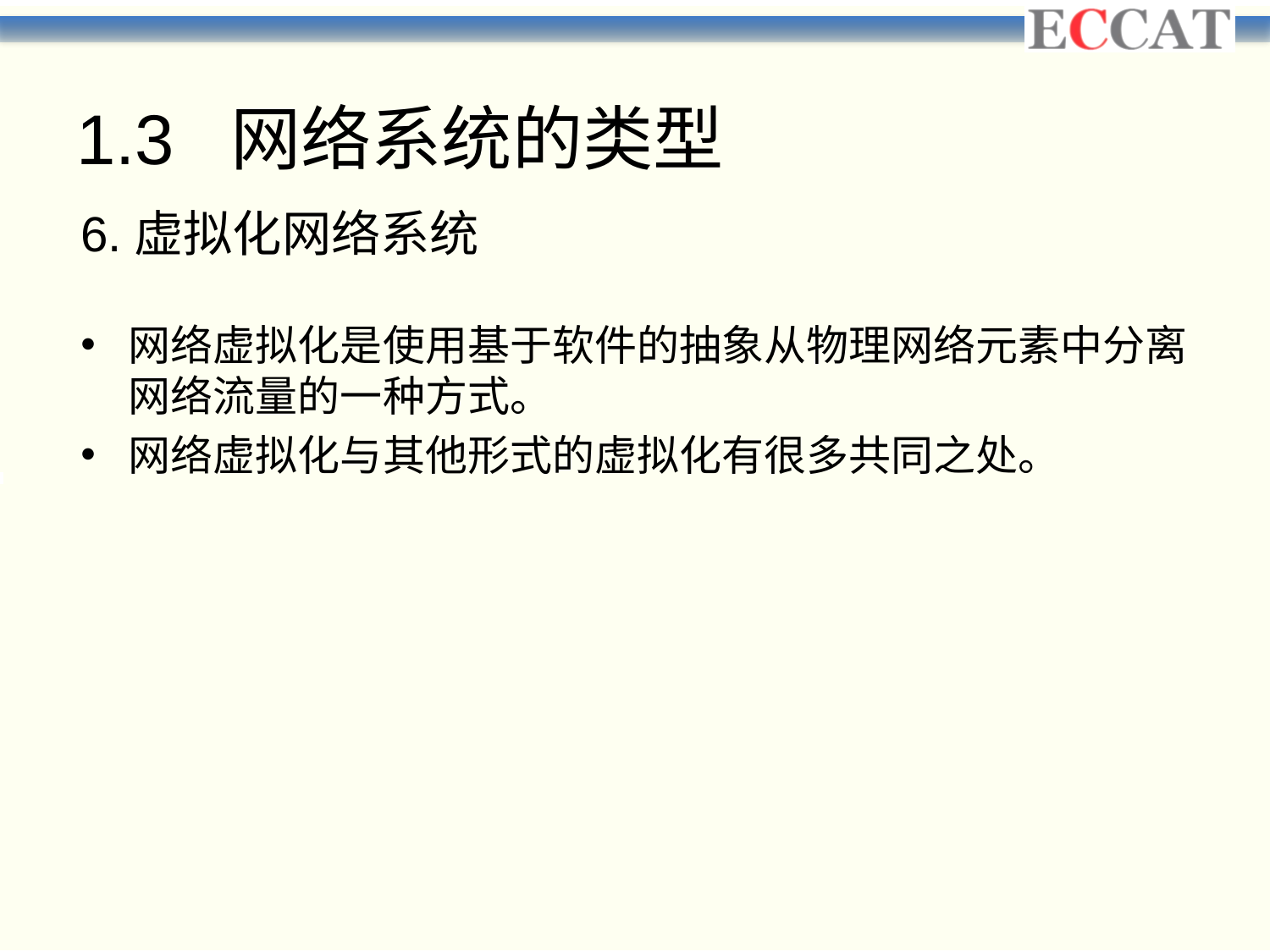

# 1.3  网络系统的类型
6.虚拟化网络系统

网络虚拟化是使用基于软件的抽象从物理网络元素中分离网络流量的一种方式。
网络虚拟化与其他形式的虚拟化有很多共同之处。